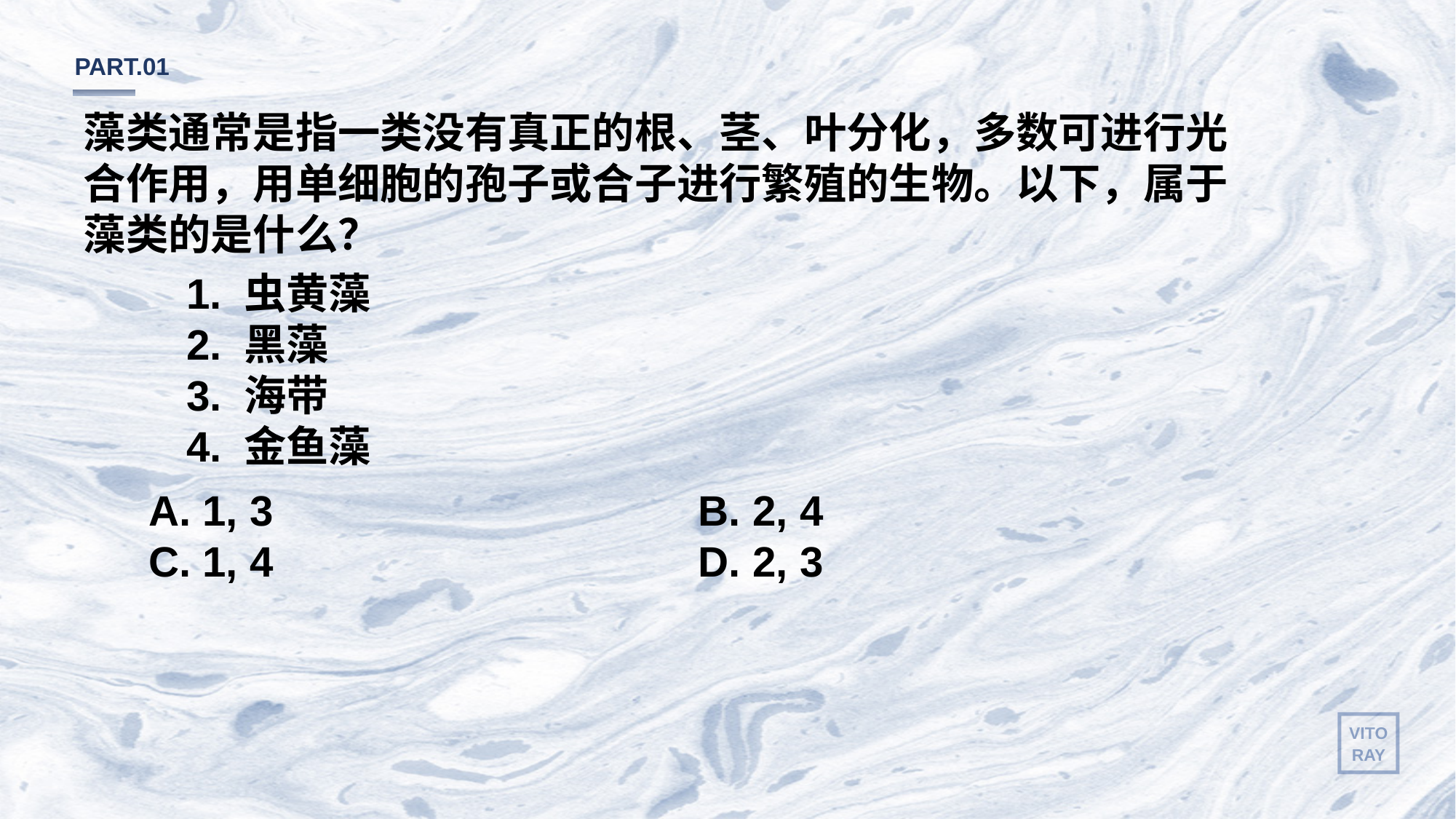

PART.01

藻类通常是指一类没有真正的根、茎、叶分化，多数可进行光合作用，用单细胞的孢子或合子进行繁殖的生物。以下，属于藻类的是什么？

1. 虫黄藻
2. 黑藻
3. 海带
4. 金鱼藻
A. 1, 3                                    B. 2, 4
C. 1, 4                                    D. 2, 3

VITO
RAY